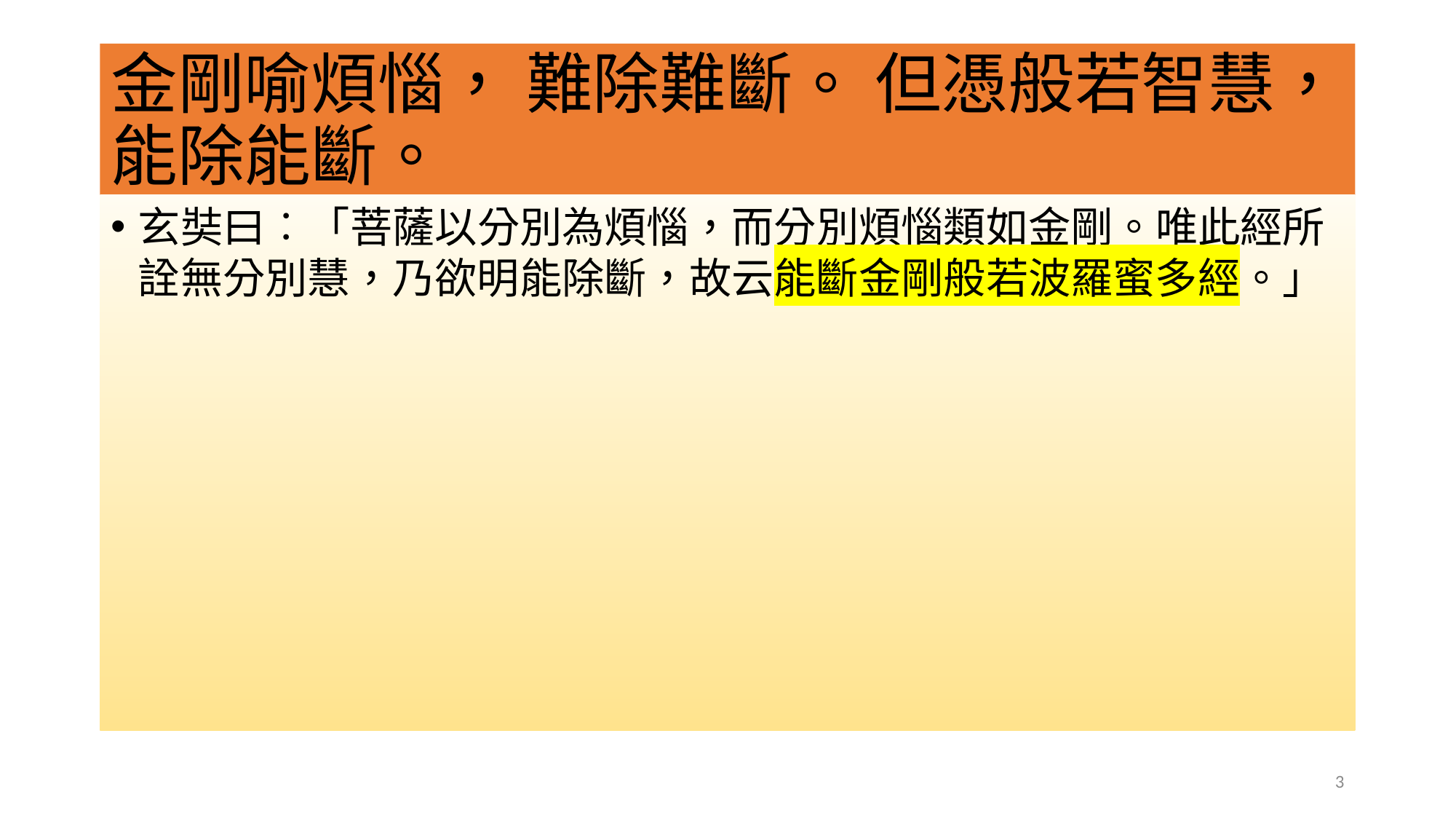

# 金剛喻煩惱， 難除難斷。 但憑般若智慧， 能除能斷。
玄奘曰︰「菩薩以分別為煩惱，而分別煩惱類如金剛。唯此經所詮無分別慧，乃欲明能除斷，故云能斷金剛般若波羅蜜多經。」
3